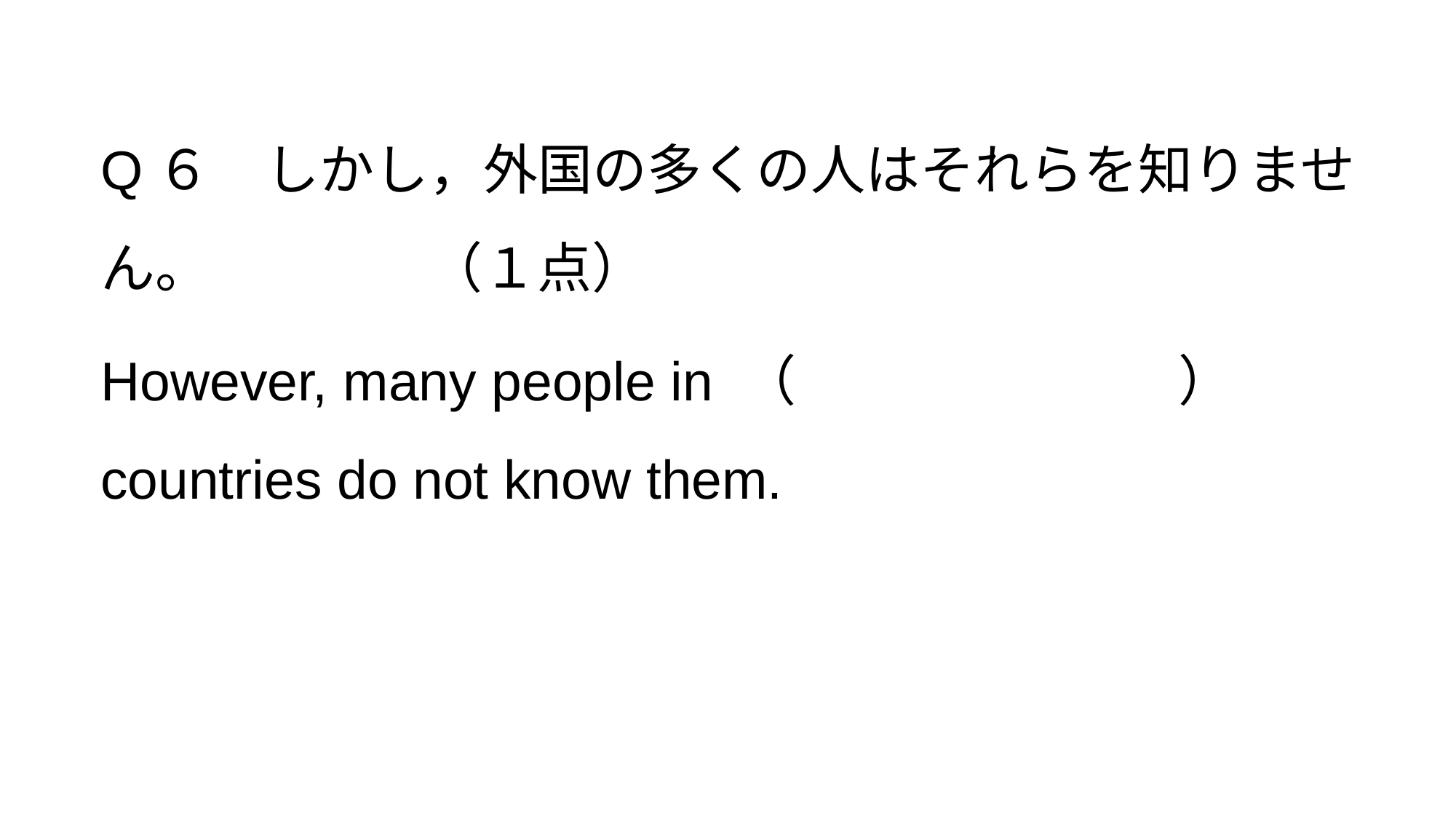

Q６　しかし，外国の多くの人はそれらを知りません。　　　　（１点）
However, many people in （　　　　　　　） countries do not know them.